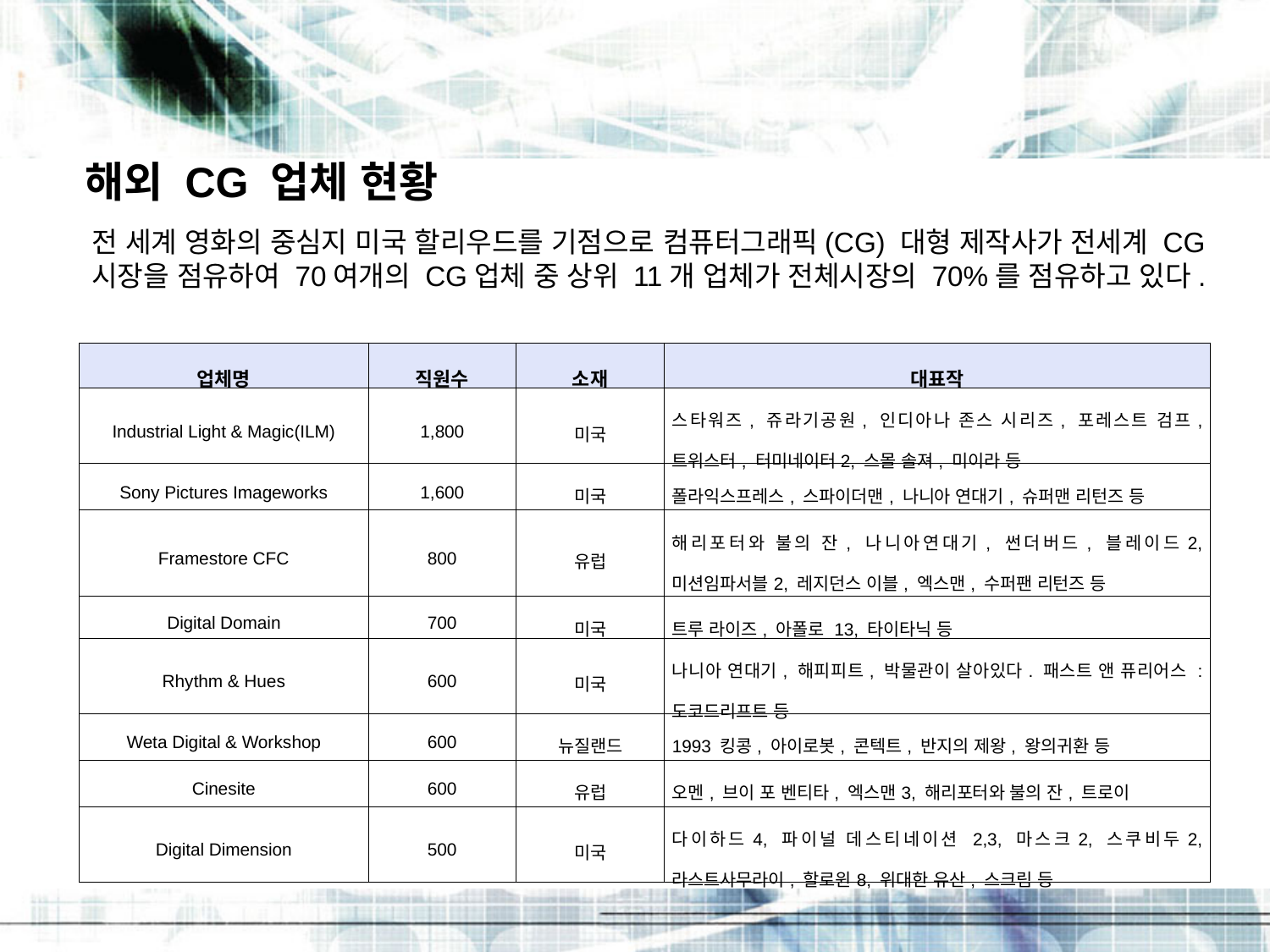

해외 CG 업체 현황
전 세계 영화의 중심지 미국 할리우드를 기점으로 컴퓨터그래픽(CG) 대형 제작사가 전세계 CG시장을 점유하여 70여개의 CG업체 중 상위 11개 업체가 전체시장의 70%를 점유하고 있다.
| 업체명 | 직원수 | 소재 | 대표작 |
| --- | --- | --- | --- |
| Industrial Light & Magic(ILM) | 1,800 | 미국 | 스타워즈, 쥬라기공원, 인디아나 존스 시리즈, 포레스트 검프, 트위스터, 터미네이터2, 스몰 솔져, 미이라 등 |
| Sony Pictures Imageworks | 1,600 | 미국 | 폴라익스프레스, 스파이더맨, 나니아 연대기, 슈퍼맨 리턴즈 등 |
| Framestore CFC | 800 | 유럽 | 해리포터와 불의 잔, 나니아연대기, 썬더버드, 블레이드2, 미션임파서블2, 레지던스 이블, 엑스맨, 수퍼팬 리턴즈 등 |
| Digital Domain | 700 | 미국 | 트루 라이즈, 아폴로 13, 타이타닉 등 |
| Rhythm & Hues | 600 | 미국 | 나니아 연대기, 해피피트, 박물관이 살아있다. 패스트 앤 퓨리어스 : 도코드리프트 등 |
| Weta Digital & Workshop | 600 | 뉴질랜드 | 1993 킹콩, 아이로봇, 콘텍트, 반지의 제왕, 왕의귀환 등 |
| Cinesite | 600 | 유럽 | 오멘, 브이 포 벤티타, 엑스맨3, 해리포터와 불의 잔, 트로이 |
| Digital Dimension | 500 | 미국 | 다이하드4, 파이널 데스티네이션 2,3, 마스크2, 스쿠비두2, 라스트사무라이, 할로윈8, 위대한 유산, 스크림 등 |